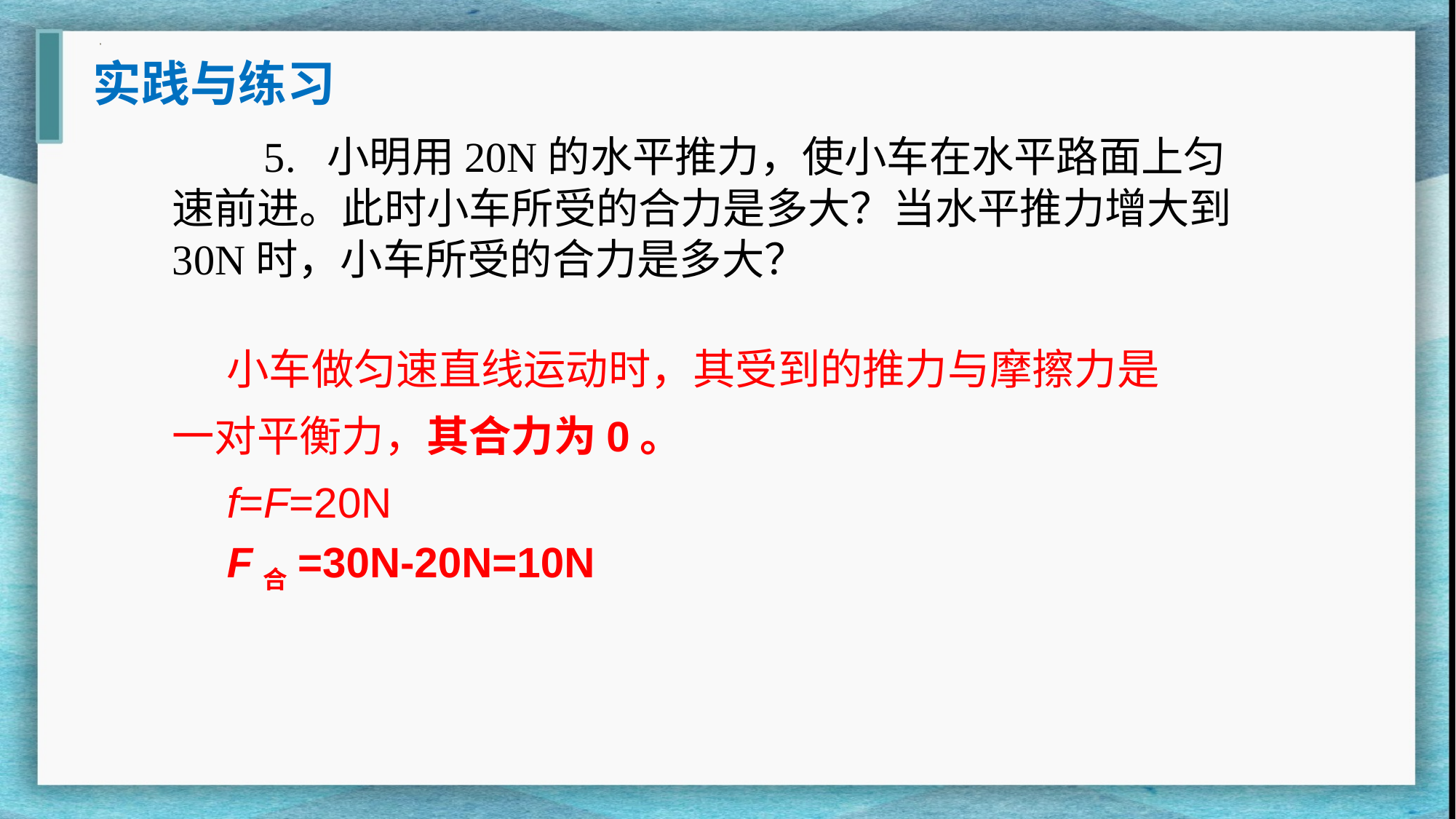

实践与练习
  5.  小明用20N的水平推力，使小车在水平路面上匀速前进。此时小车所受的合力是多大？当水平推力增大到30N时，小车所受的合力是多大？
小车做匀速直线运动时，其受到的推力与摩擦力是一对平衡力，其合力为0。
f=F=20N
F合=30N-20N=10N